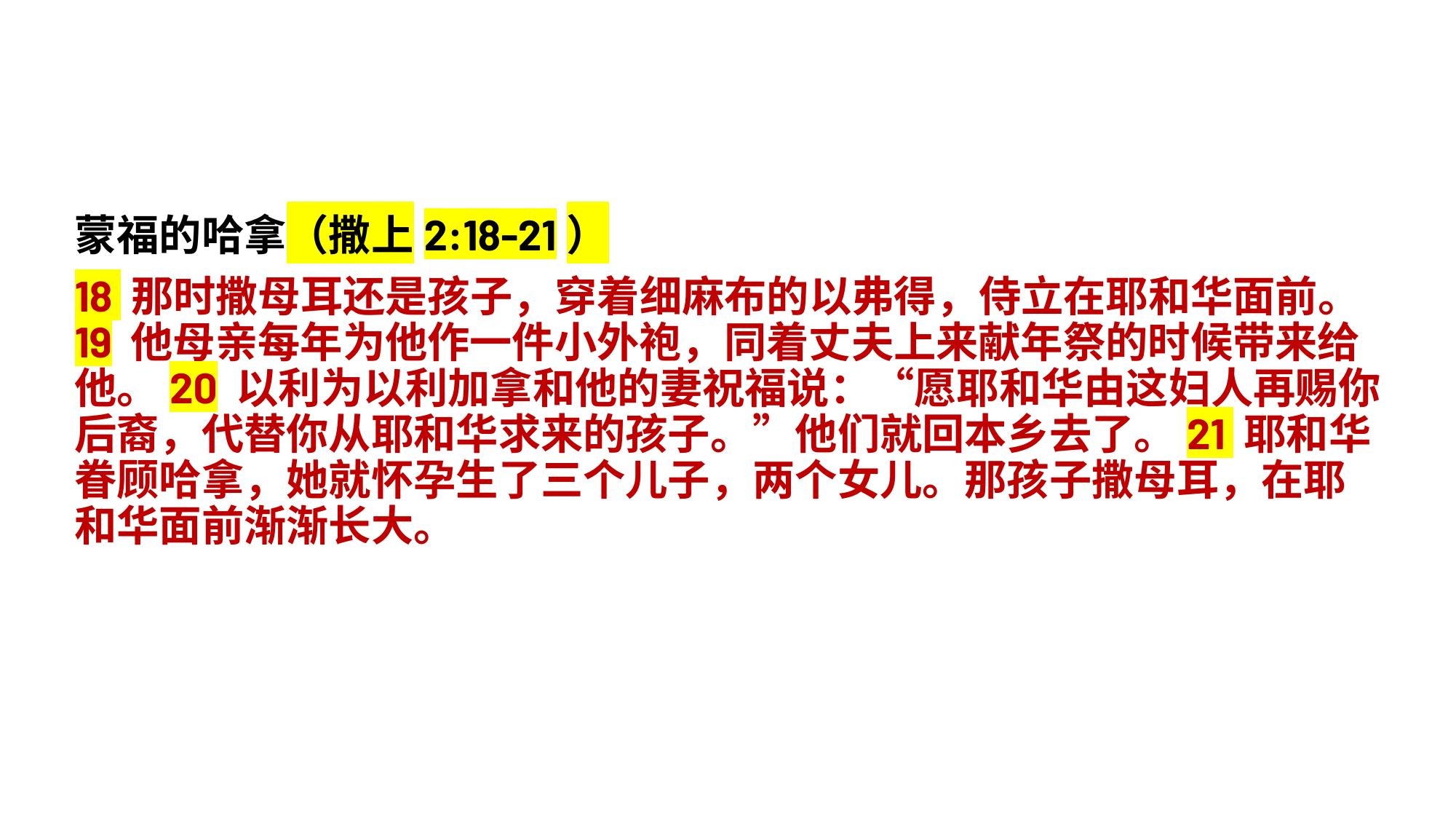

蒙福的哈拿（撒上2:18-21）
18 那时撒母耳还是孩子，穿着细麻布的以弗得，侍立在耶和华面前。19 他母亲每年为他作一件小外袍，同着丈夫上来献年祭的时候带来给他。20 以利为以利加拿和他的妻祝福说：“愿耶和华由这妇人再赐你后裔，代替你从耶和华求来的孩子。”他们就回本乡去了。21 耶和华眷顾哈拿，她就怀孕生了三个儿子，两个女儿。那孩子撒母耳，在耶和华面前渐渐长大。